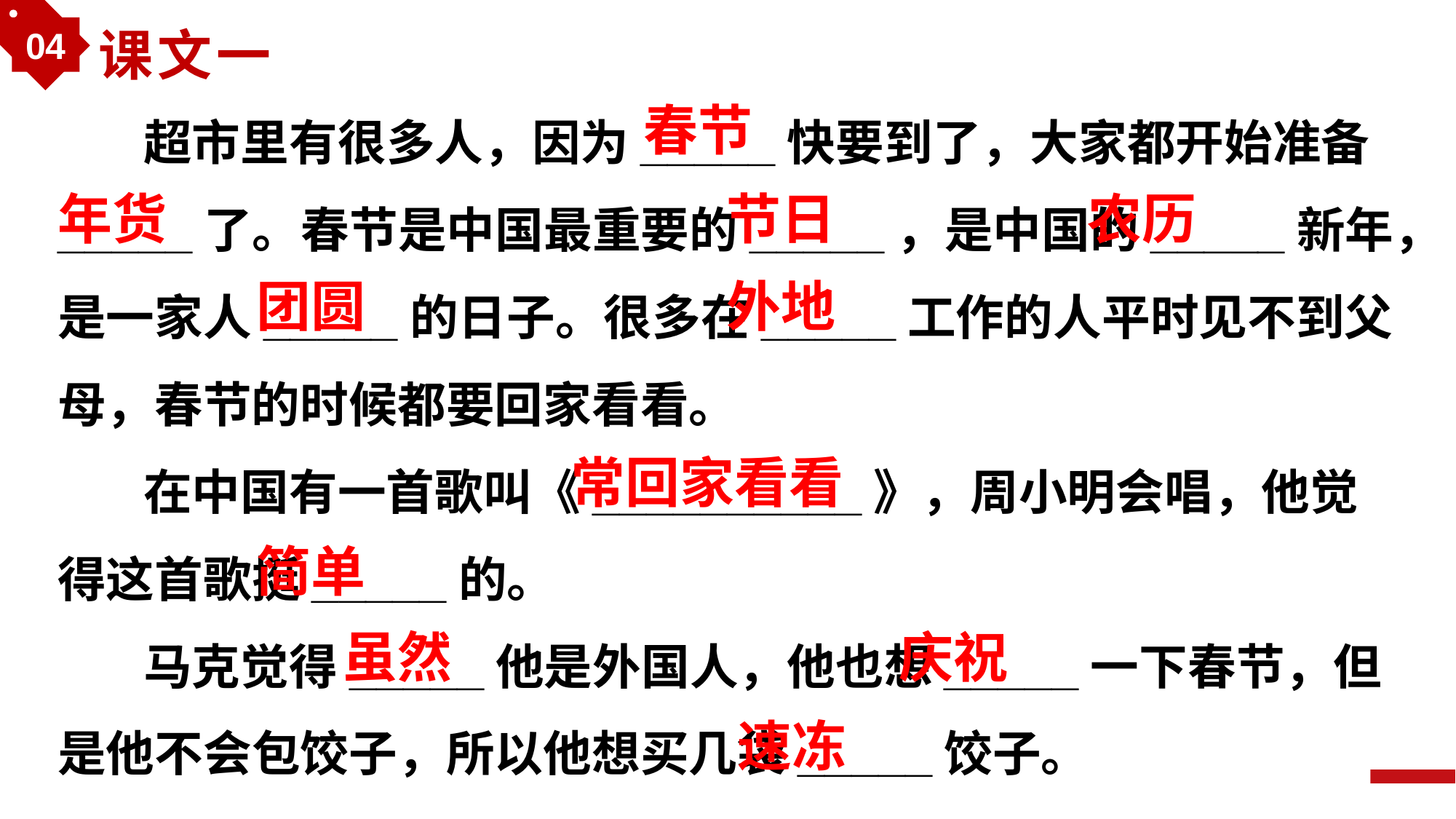

04
课文一
超市里有很多人，因为_____快要到了，大家都开始准备_____了。春节是中国最重要的_____，是中国的_____新年，是一家人_____的日子。很多在_____工作的人平时见不到父母，春节的时候都要回家看看。
在中国有一首歌叫《__________》，周小明会唱，他觉得这首歌挺_____的。
马克觉得_____他是外国人，他也想_____一下春节，但是他不会包饺子，所以他想买几袋_____饺子。
春节
年货
节日
农历
团圆
外地
常回家看看
简单
虽然
庆祝
速冻